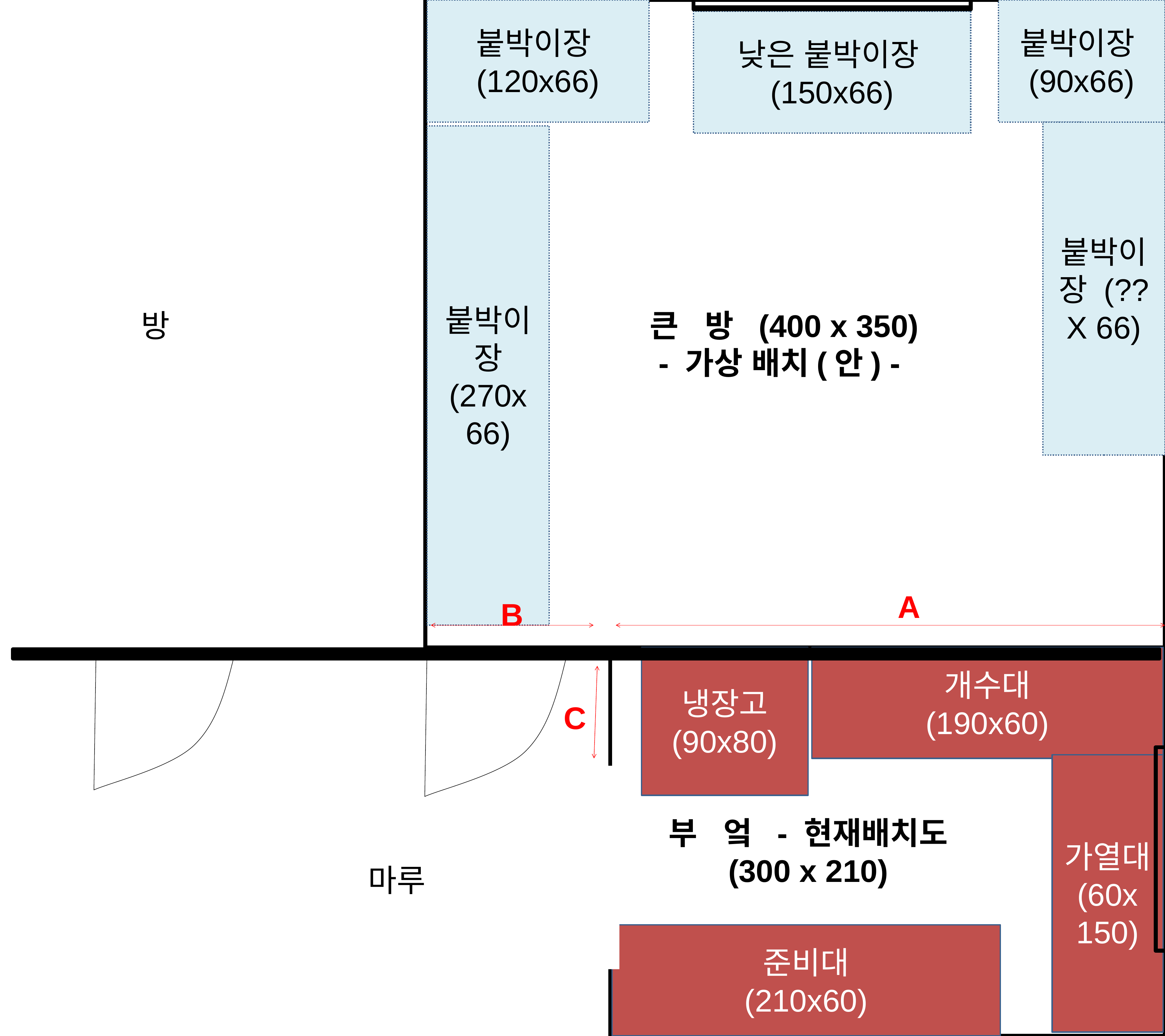

붙박이장
(120x66)

붙박이장
(90x66)

낮은 붙박이장(150x66)
붙박이장 (?? X 66)
붙박이장 (270x
66)
방
큰   방  (400 x 350)
 - 가상 배치(안) -
A
B
냉장고
(90x80)
개수대
(190x60)

C

가열대
(60x
150)

부   엌  - 현재배치도
(300 x 210)
마루
준비대
(210x60)